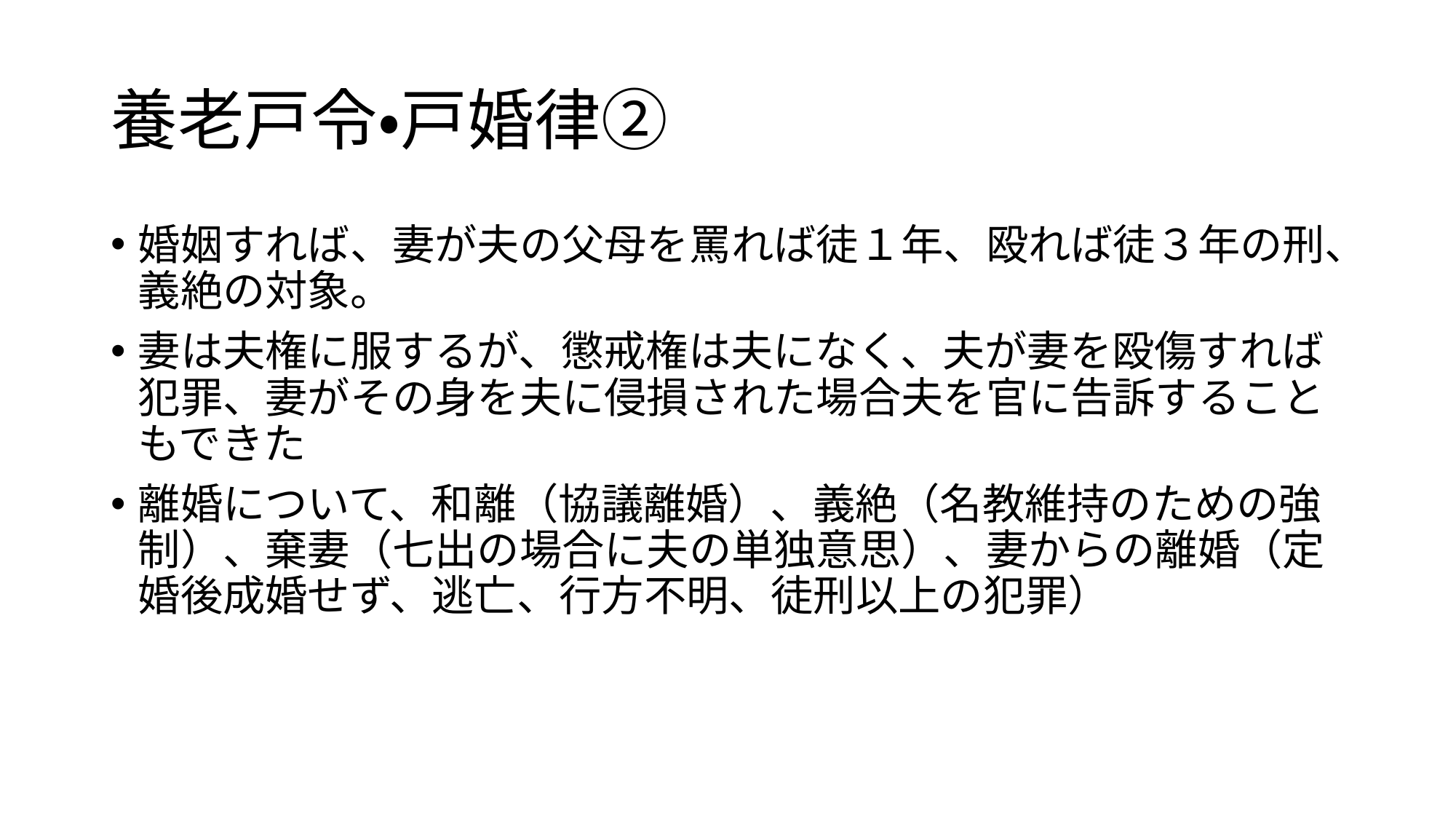

# 養老戸令・戸婚律②
婚姻すれば、妻が夫の父母を罵れば徒１年、殴れば徒３年の刑、義絶の対象。
妻は夫権に服するが、懲戒権は夫になく、夫が妻を殴傷すれば犯罪、妻がその身を夫に侵損された場合夫を官に告訴することもできた
離婚について、和離（協議離婚）、義絶（名教維持のための強制）、棄妻（七出の場合に夫の単独意思）、妻からの離婚（定婚後成婚せず、逃亡、行方不明、徒刑以上の犯罪）